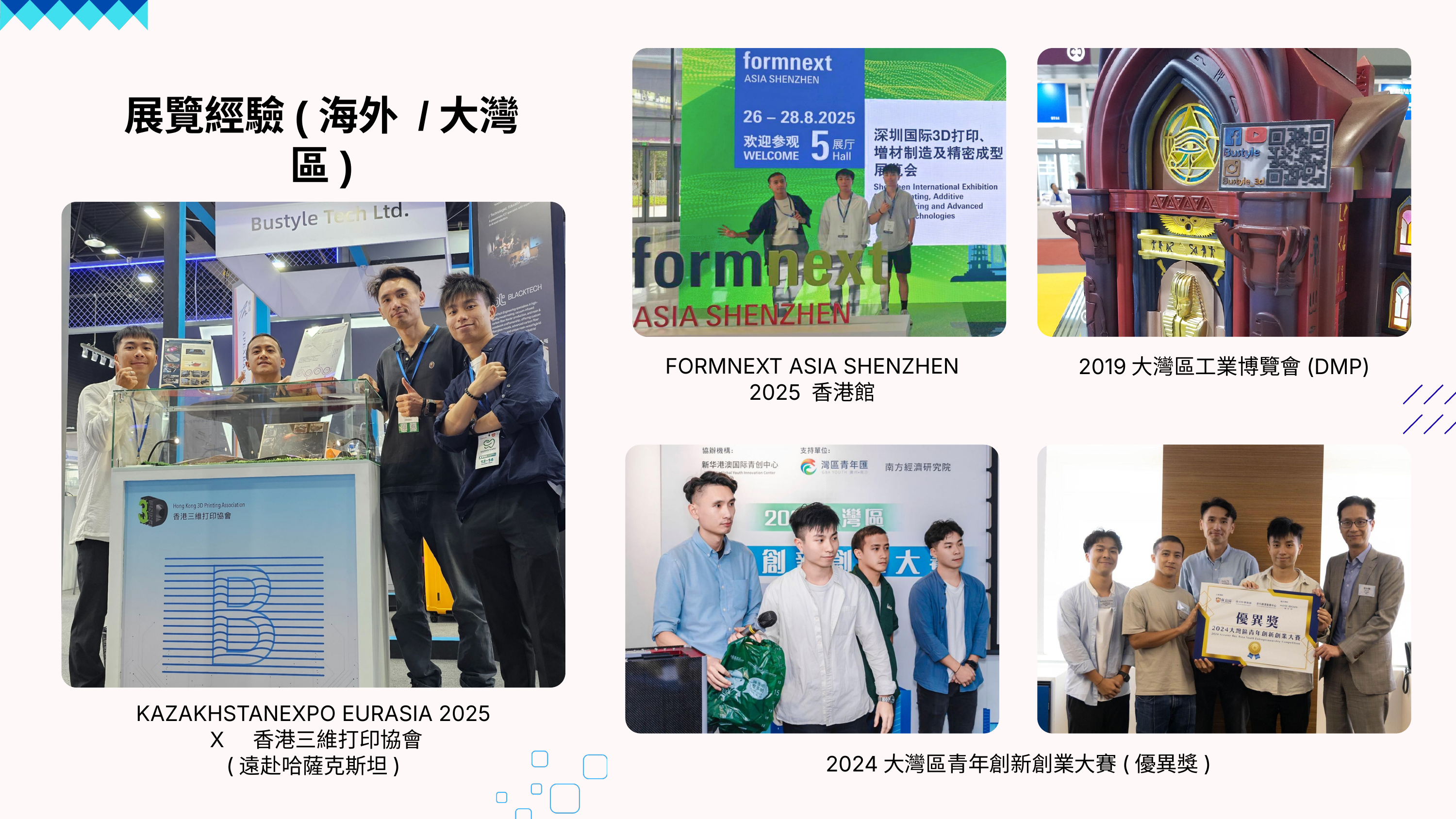

展覽經驗(海外 /大灣區)

FORMNEXT ASIA SHENZHEN 2025 香港館
2019大灣區工業博覽會(DMP)

KAZAKHSTANEXPO EURASIA 2025
 X    香港三維打印協會
(遠赴哈薩克斯坦)
2024大灣區青年創新創業大賽(優異獎)